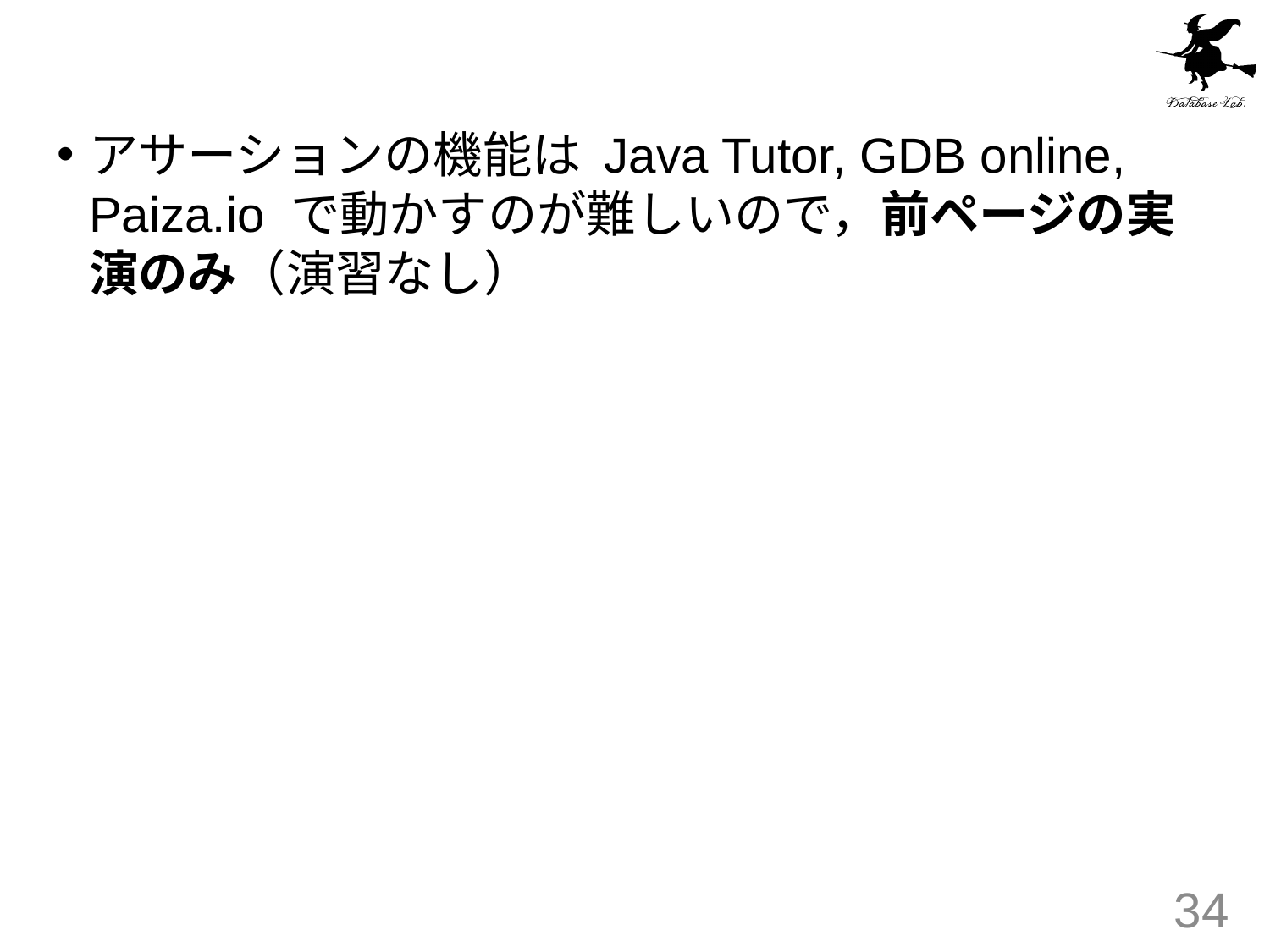

#
アサーションの機能は Java Tutor, GDB online, Paiza.io で動かすのが難しいので，前ページの実演のみ（演習なし）
34